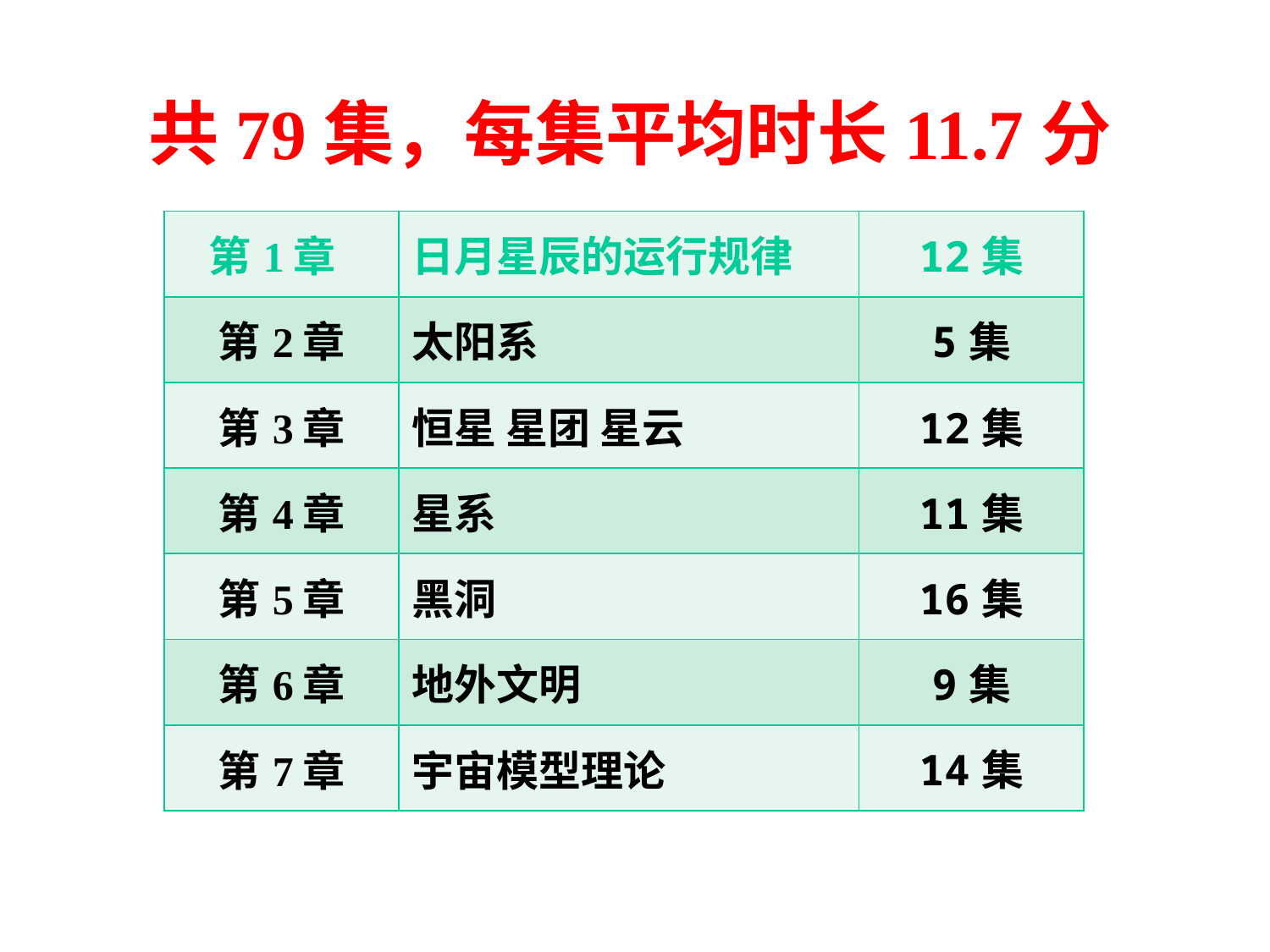

# 共79集，每集平均时长11.7分

| 第1章 | 日月星辰的运行规律 | 12集 |
| --- | --- | --- |
| 第2章 | 太阳系 | 5集 |
| 第3章 | 恒星 星团 星云 | 12集 |
| 第4章 | 星系 | 11集 |
| 第5章 | 黑洞 | 16集 |
| 第6章 | 地外文明 | 9集 |
| 第7章 | 宇宙模型理论 | 14集 |